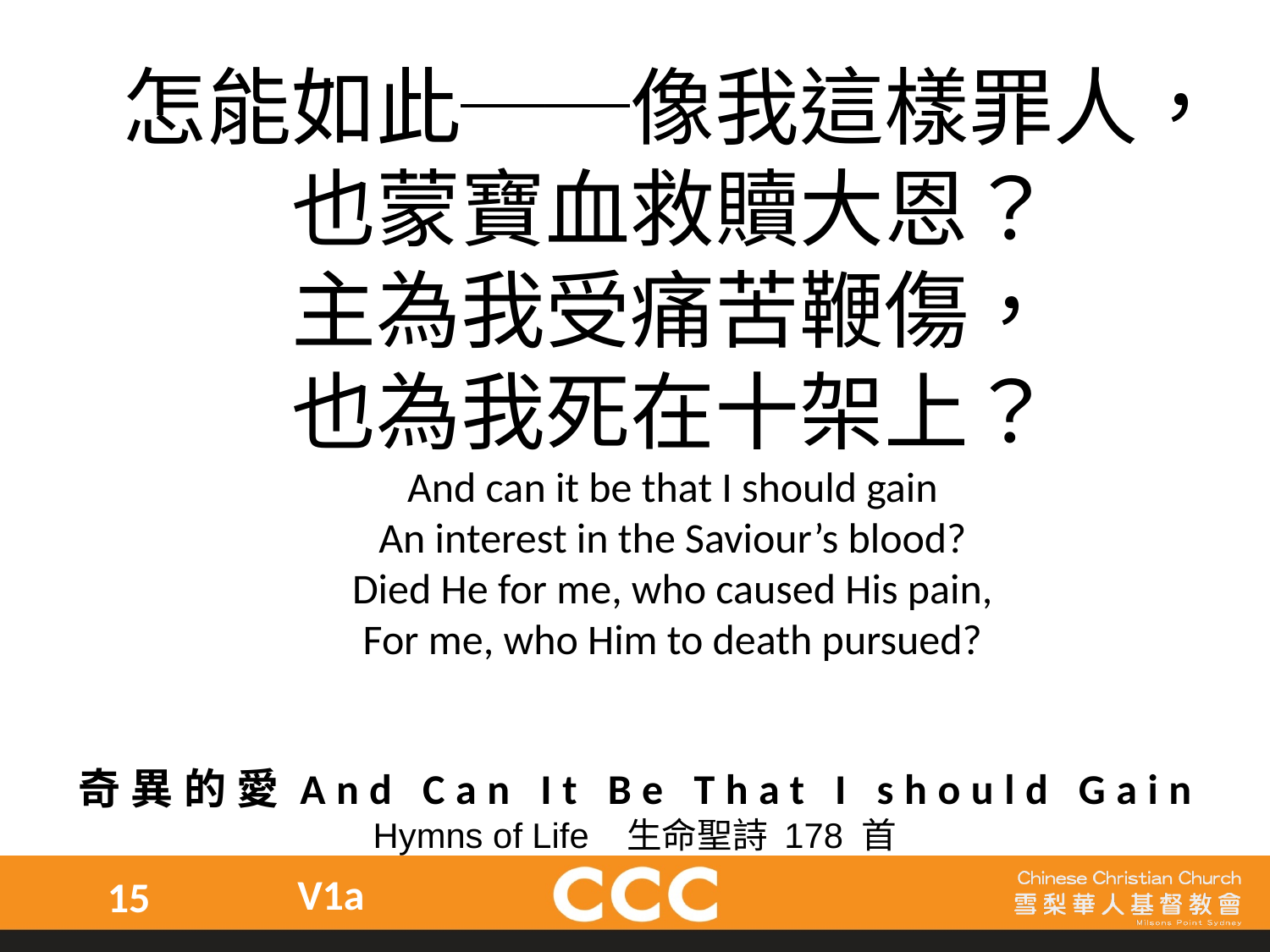

怎能如此──像我這樣罪人，
也蒙寶血救贖大恩？
主為我受痛苦鞭傷，
也為我死在十架上？
And can it be that I should gain
An interest in the Saviour’s blood?
Died He for me, who caused His pain,
For me, who Him to death pursued?
奇異的愛And Can It Be That I should Gain
Hymns of Life   生命聖詩 178 首
V1a
15